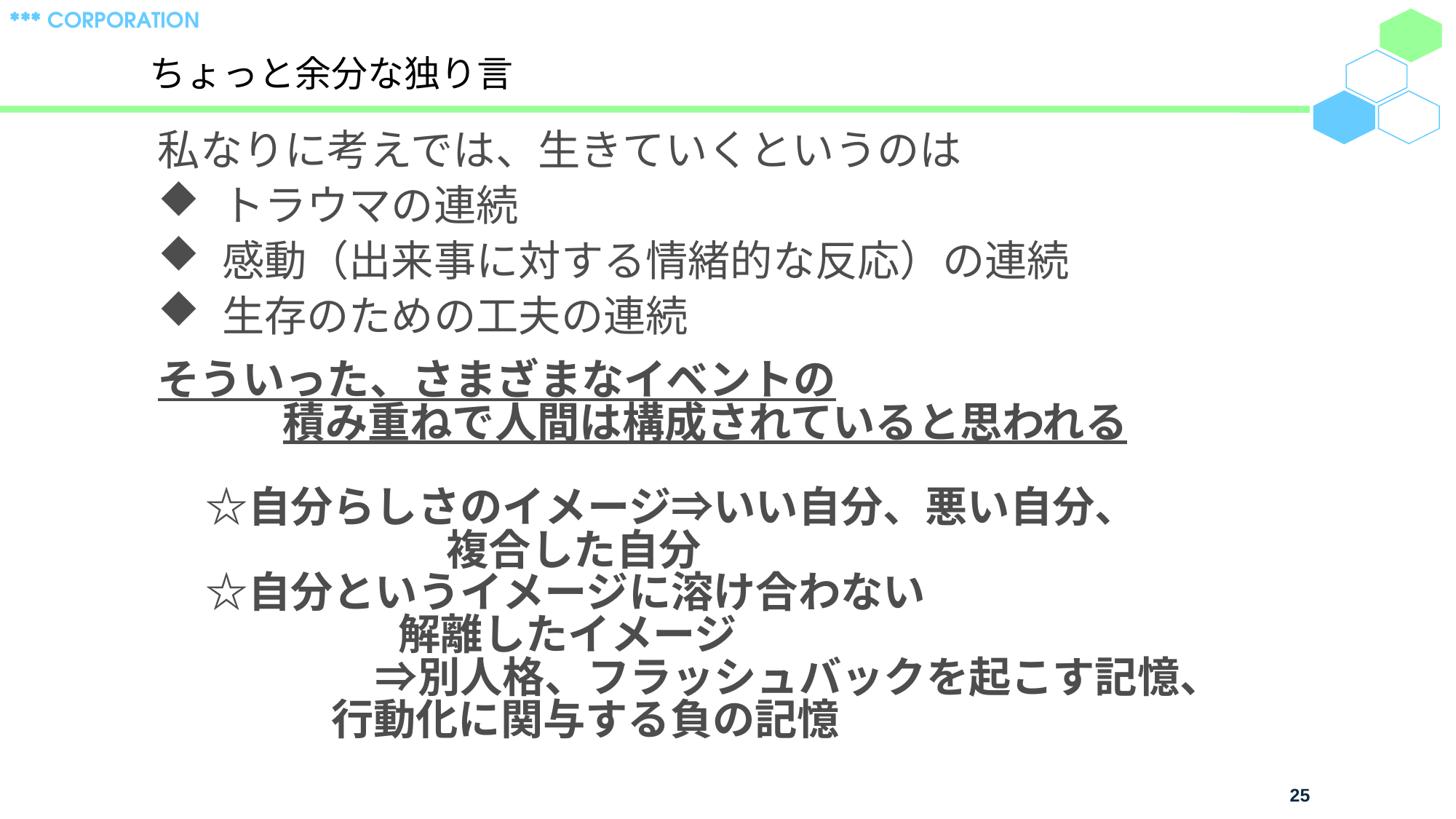

ちょっと余分な独り言
私なりに考えでは、生きていくというのは
トラウマの連続
感動（出来事に対する情緒的な反応）の連続
生存のための工夫の連続
そういった、さまざまなイベントの
        積み重ねで人間は構成されていると思われる
☆自分らしさのイメージ⇒いい自分、悪い自分、
                         複合した自分
☆自分というイメージに溶け合わない
                    解離したイメージ
　　　　⇒別人格、フラッシュバックを起こす記憶、
             行動化に関与する負の記憶

25